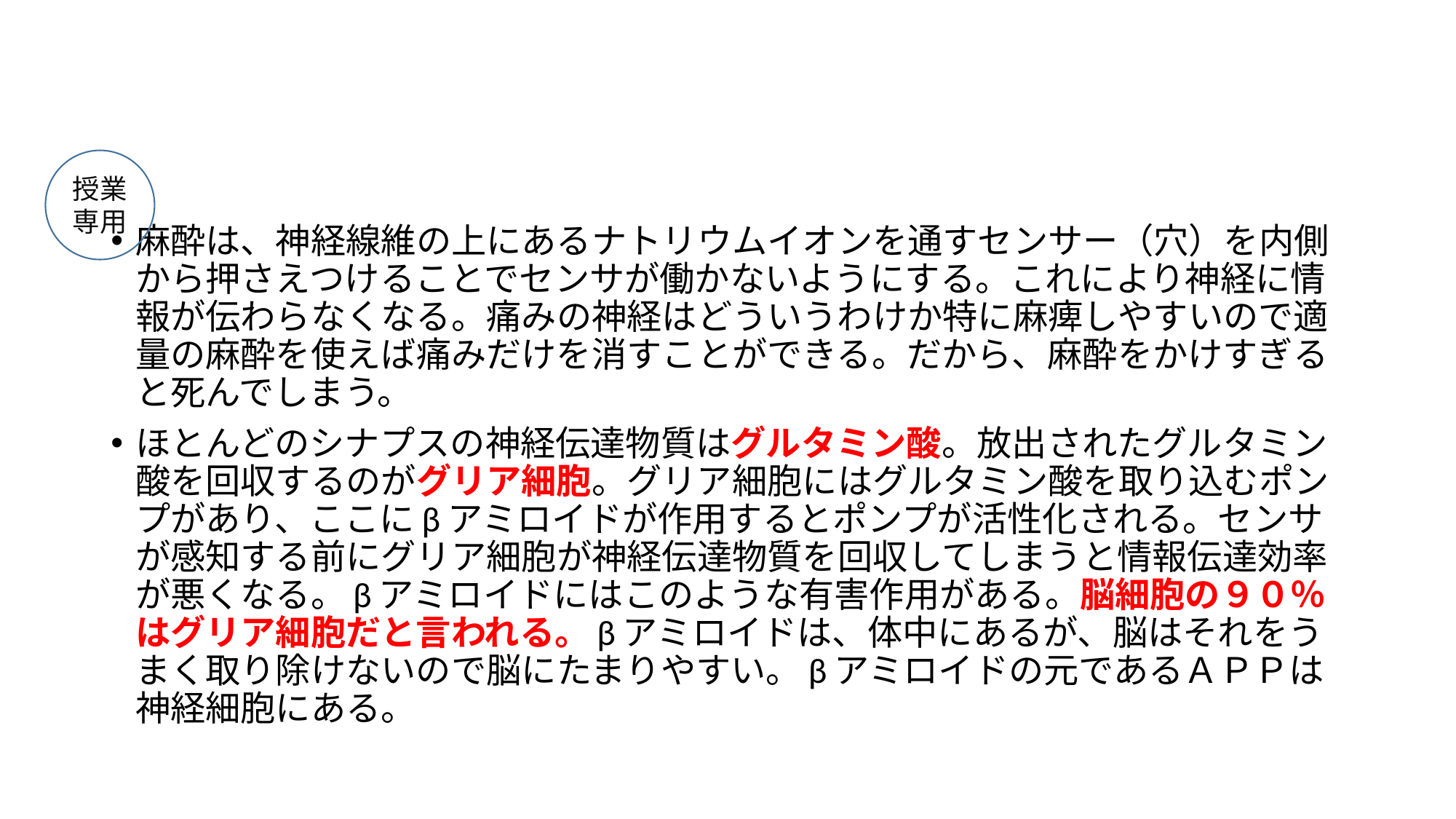

#
授業
専用
麻酔は、神経線維の上にあるナトリウムイオンを通すセンサー（穴）を内側から押さえつけることでセンサが働かないようにする。これにより神経に情報が伝わらなくなる。痛みの神経はどういうわけか特に麻痺しやすいので適量の麻酔を使えば痛みだけを消すことができる。だから、麻酔をかけすぎると死んでしまう。
ほとんどのシナプスの神経伝達物質はグルタミン酸。放出されたグルタミン酸を回収するのがグリア細胞。グリア細胞にはグルタミン酸を取り込むポンプがあり、ここにβアミロイドが作用するとポンプが活性化される。センサが感知する前にグリア細胞が神経伝達物質を回収してしまうと情報伝達効率が悪くなる。βアミロイドにはこのような有害作用がある。脳細胞の９０％はグリア細胞だと言われる。βアミロイドは、体中にあるが、脳はそれをうまく取り除けないので脳にたまりやすい。βアミロイドの元であるＡＰＰは神経細胞にある。